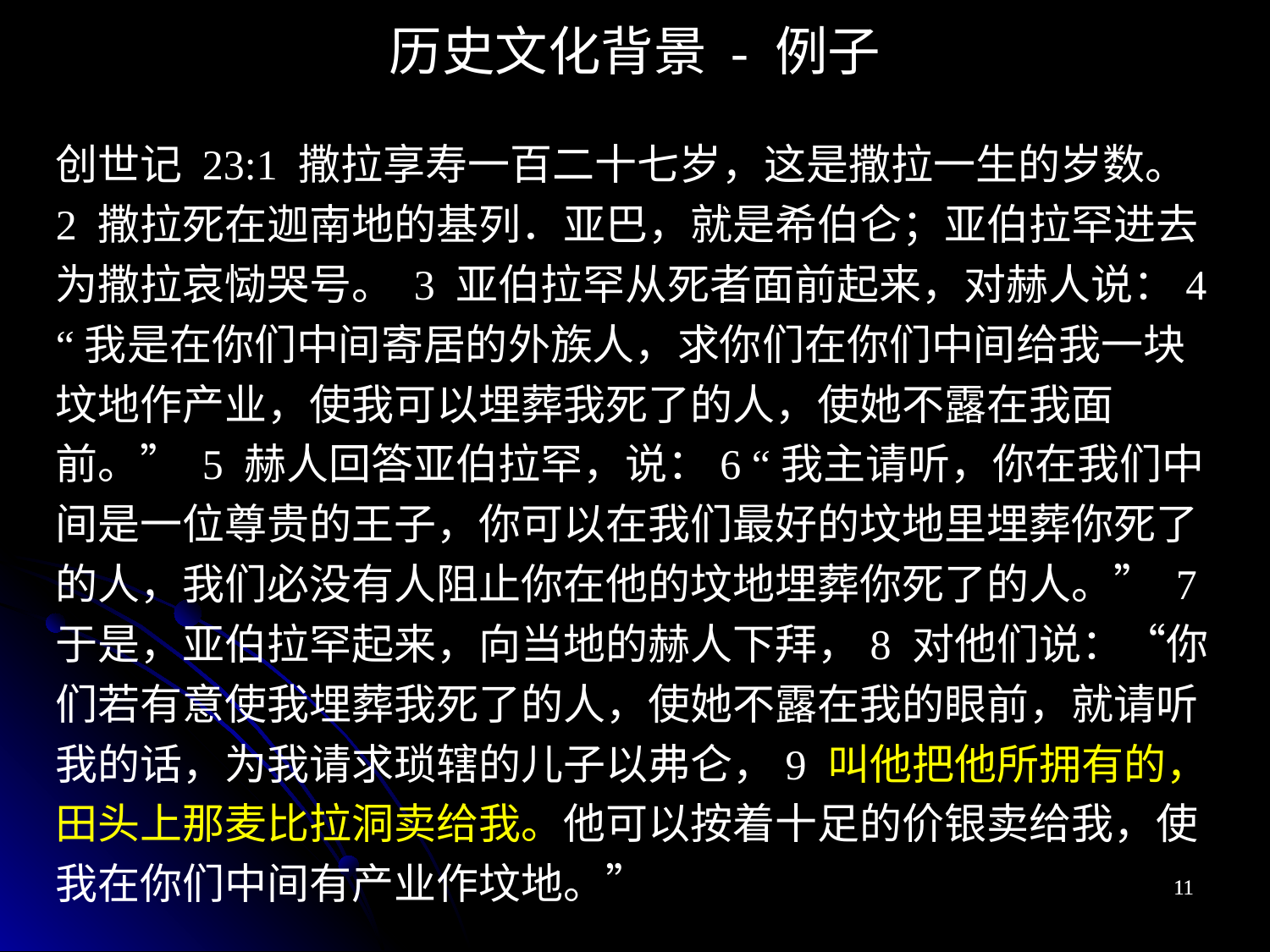

历史文化背景 - 例子
创世记 23:1 撒拉享寿一百二十七岁，这是撒拉一生的岁数。 2 撒拉死在迦南地的基列．亚巴，就是希伯仑；亚伯拉罕进去为撒拉哀恸哭号。 3 亚伯拉罕从死者面前起来，对赫人说：4 “我是在你们中间寄居的外族人，求你们在你们中间给我一块坟地作产业，使我可以埋葬我死了的人，使她不露在我面前。” 5 赫人回答亚伯拉罕，说：6 “我主请听，你在我们中间是一位尊贵的王子，你可以在我们最好的坟地里埋葬你死了的人，我们必没有人阻止你在他的坟地埋葬你死了的人。” 7 于是，亚伯拉罕起来，向当地的赫人下拜，8 对他们说：“你们若有意使我埋葬我死了的人，使她不露在我的眼前，就请听我的话，为我请求琐辖的儿子以弗仑，9 叫他把他所拥有的，田头上那麦比拉洞卖给我。他可以按着十足的价银卖给我，使我在你们中间有产业作坟地。”
11
11